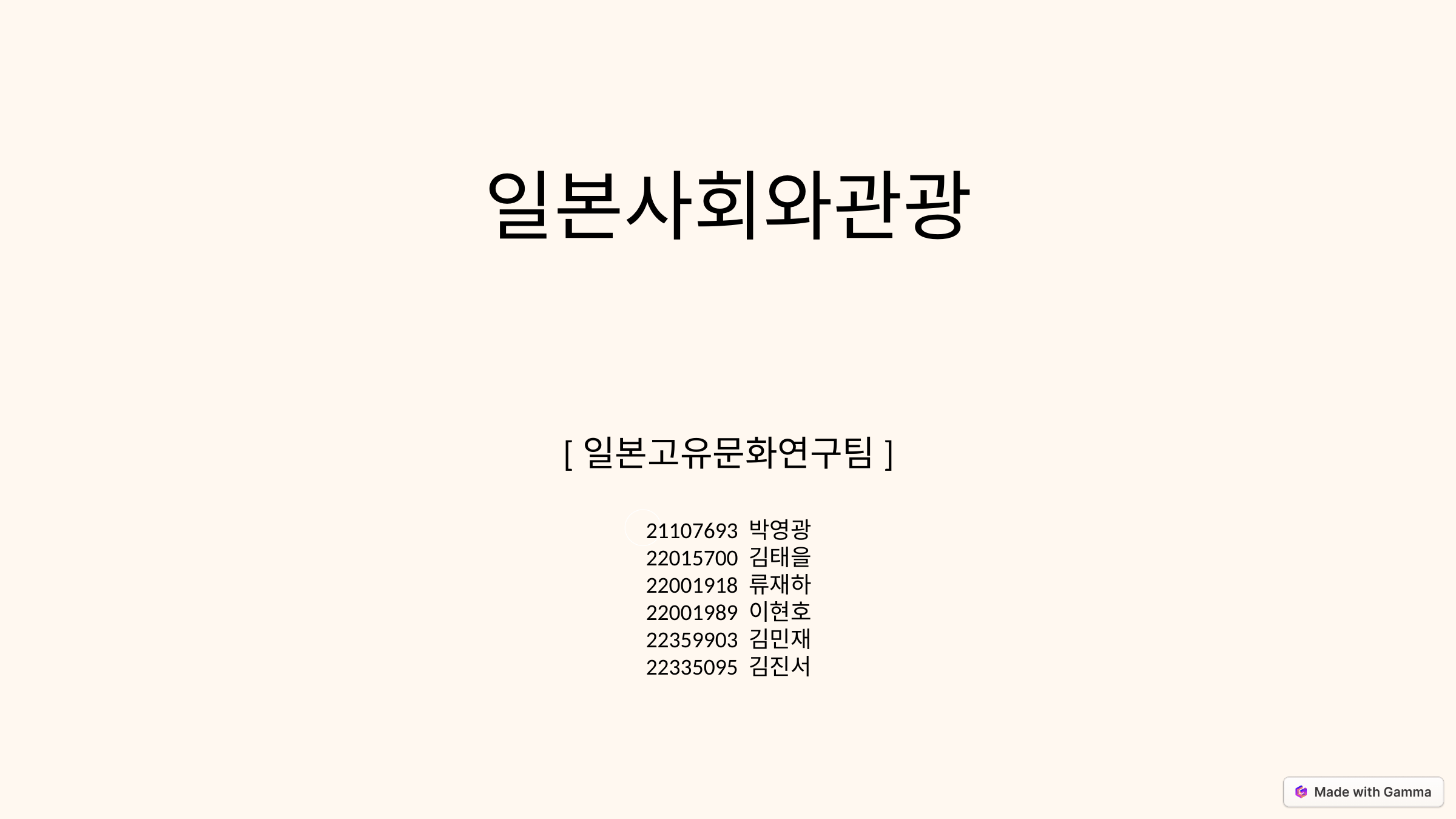

일본사회와관광

[일본고유문화연구팀]

21107693 박영광
22015700 김태을
22001918 류재하
22001989 이현호
22359903 김민재
22335095 김진서